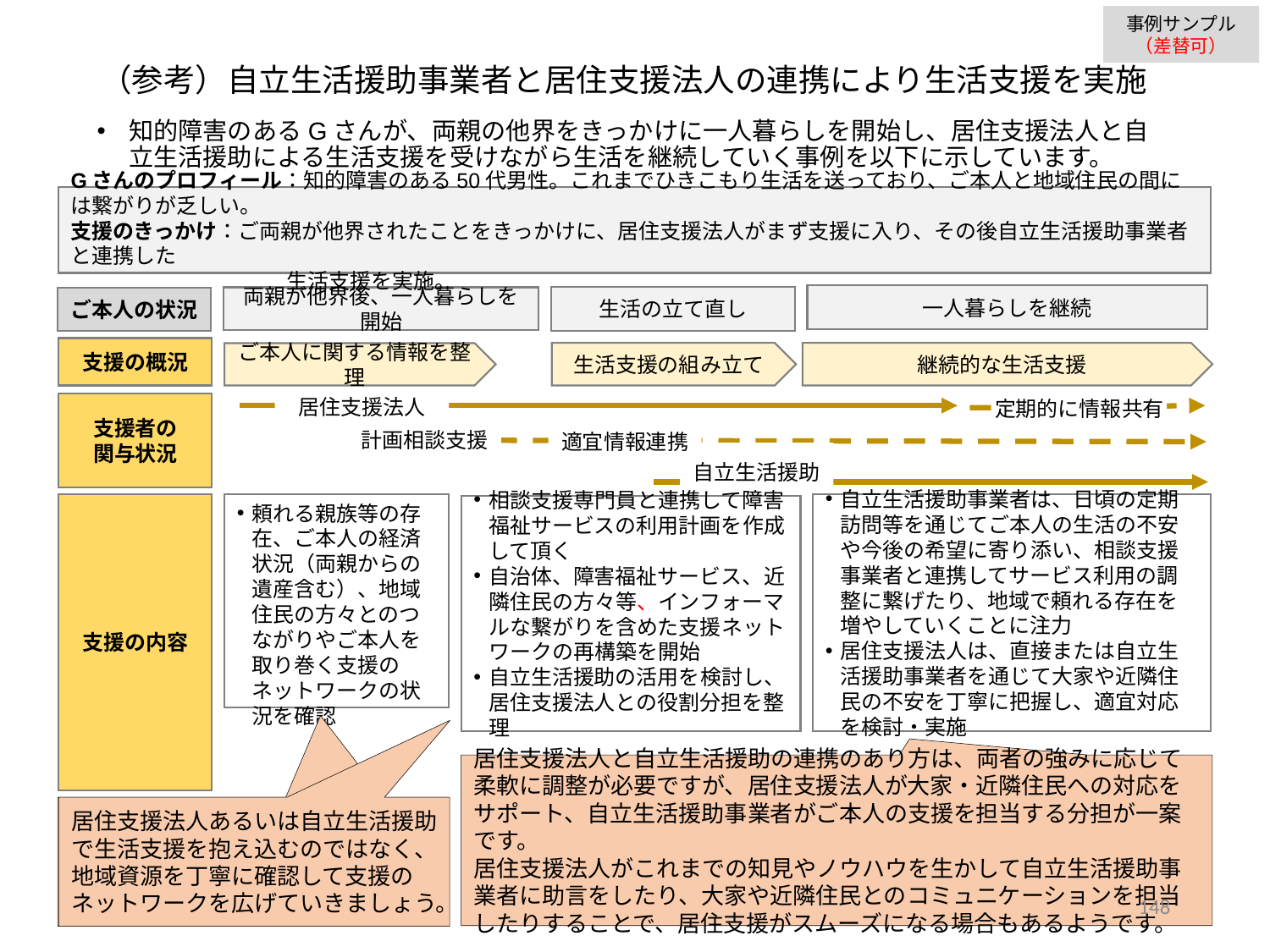

事例サンプル
（差替可）
（参考）自立生活援助事業者と居住支援法人の連携により生活支援を実施
知的障害のあるGさんが、両親の他界をきっかけに一人暮らしを開始し、居住支援法人と自立生活援助による生活支援を受けながら生活を継続していく事例を以下に示しています。
Gさんのプロフィール：知的障害のある50代男性。これまでひきこもり生活を送っており、ご本人と地域住民の間には繋がりが乏しい。
支援のきっかけ：ご両親が他界されたことをきっかけに、居住支援法人がまず支援に入り、その後自立生活援助事業者と連携した
　　　　　　　　　　 生活支援を実施。
一人暮らしを継続
生活の立て直し
ご本人の状況
両親が他界後、一人暮らしを開始
支援の概況
生活支援の組み立て
継続的な生活支援
ご本人に関する情報を整理
居住支援法人
定期的に情報共有
支援者の
関与状況
計画相談支援
適宜情報連携
自立生活援助
頼れる親族等の存在、ご本人の経済状況（両親からの遺産含む）、地域住民の方々とのつながりやご本人を取り巻く支援のネットワークの状況を確認
支援の内容
自立生活援助事業者は、日頃の定期訪問等を通じてご本人の生活の不安や今後の希望に寄り添い、相談支援事業者と連携してサービス利用の調整に繋げたり、地域で頼れる存在を増やしていくことに注力
居住支援法人は、直接または自立生活援助事業者を通じて大家や近隣住民の不安を丁寧に把握し、適宜対応を検討・実施
相談支援専門員と連携して障害福祉サービスの利用計画を作成して頂く
自治体、障害福祉サービス、近隣住民の方々等、インフォーマルな繋がりを含めた支援ネットワークの再構築を開始
自立生活援助の活用を検討し、居住支援法人との役割分担を整理
居住支援法人と自立生活援助の連携のあり方は、両者の強みに応じて柔軟に調整が必要ですが、居住支援法人が大家・近隣住民への対応をサポート、自立生活援助事業者がご本人の支援を担当する分担が一案です。
居住支援法人がこれまでの知見やノウハウを生かして自立生活援助事業者に助言をしたり、大家や近隣住民とのコミュニケーションを担当したりすることで、居住支援がスムーズになる場合もあるようです。
居住支援法人あるいは自立生活援助で生活支援を抱え込むのではなく、地域資源を丁寧に確認して支援の輪を広げていきましょう。
居住支援法人あるいは自立生活援助で生活支援を抱え込むのではなく、地域資源を丁寧に確認して支援のネットワークを広げていきましょう。
148